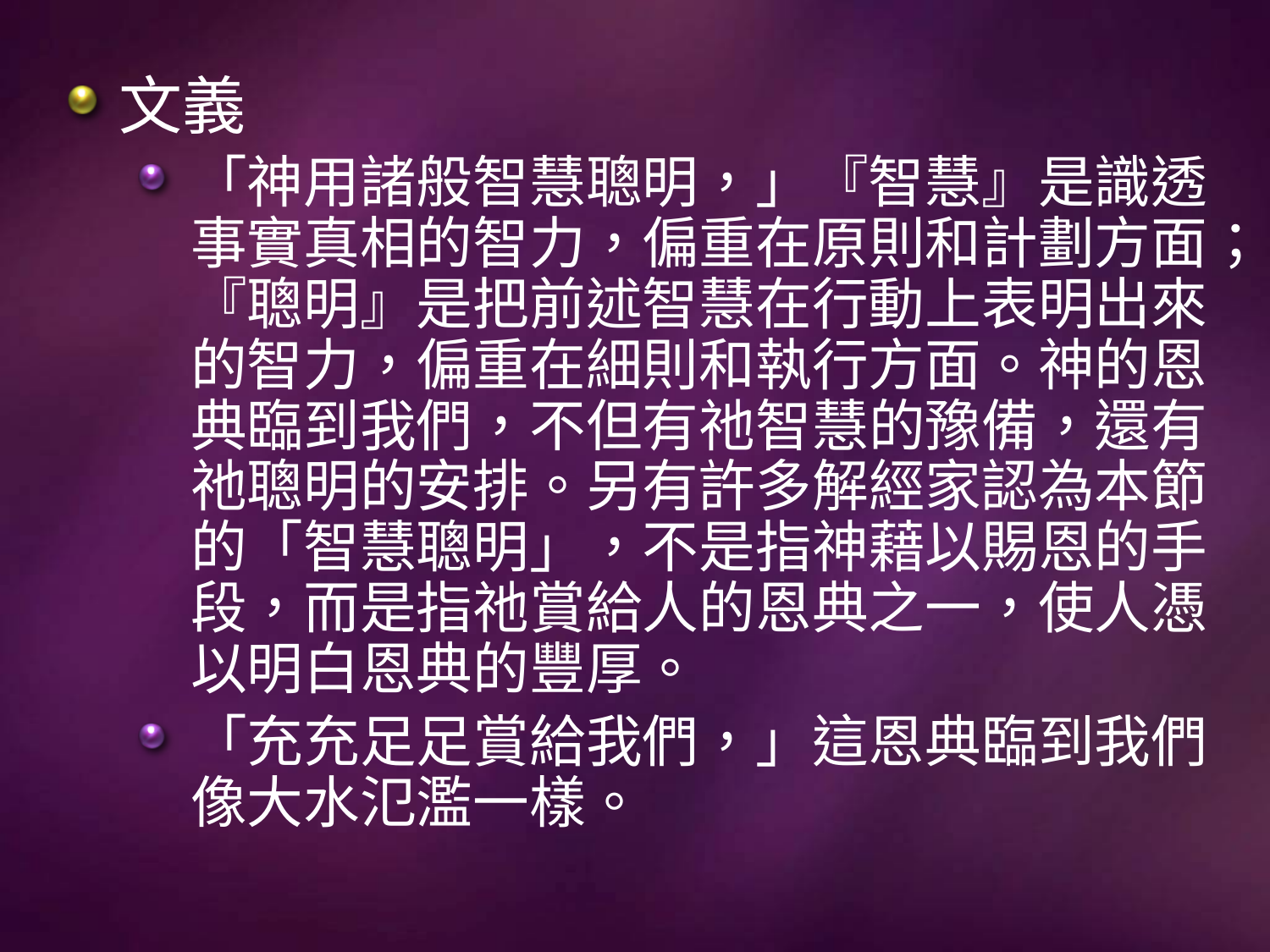

文義
「神用諸般智慧聰明，」『智慧』是識透事實真相的智力，偏重在原則和計劃方面；『聰明』是把前述智慧在行動上表明出來的智力，偏重在細則和執行方面。神的恩典臨到我們，不但有祂智慧的豫備，還有祂聰明的安排。另有許多解經家認為本節的「智慧聰明」，不是指神藉以賜恩的手段，而是指祂賞給人的恩典之一，使人憑以明白恩典的豐厚。
「充充足足賞給我們，」這恩典臨到我們像大水氾濫一樣。